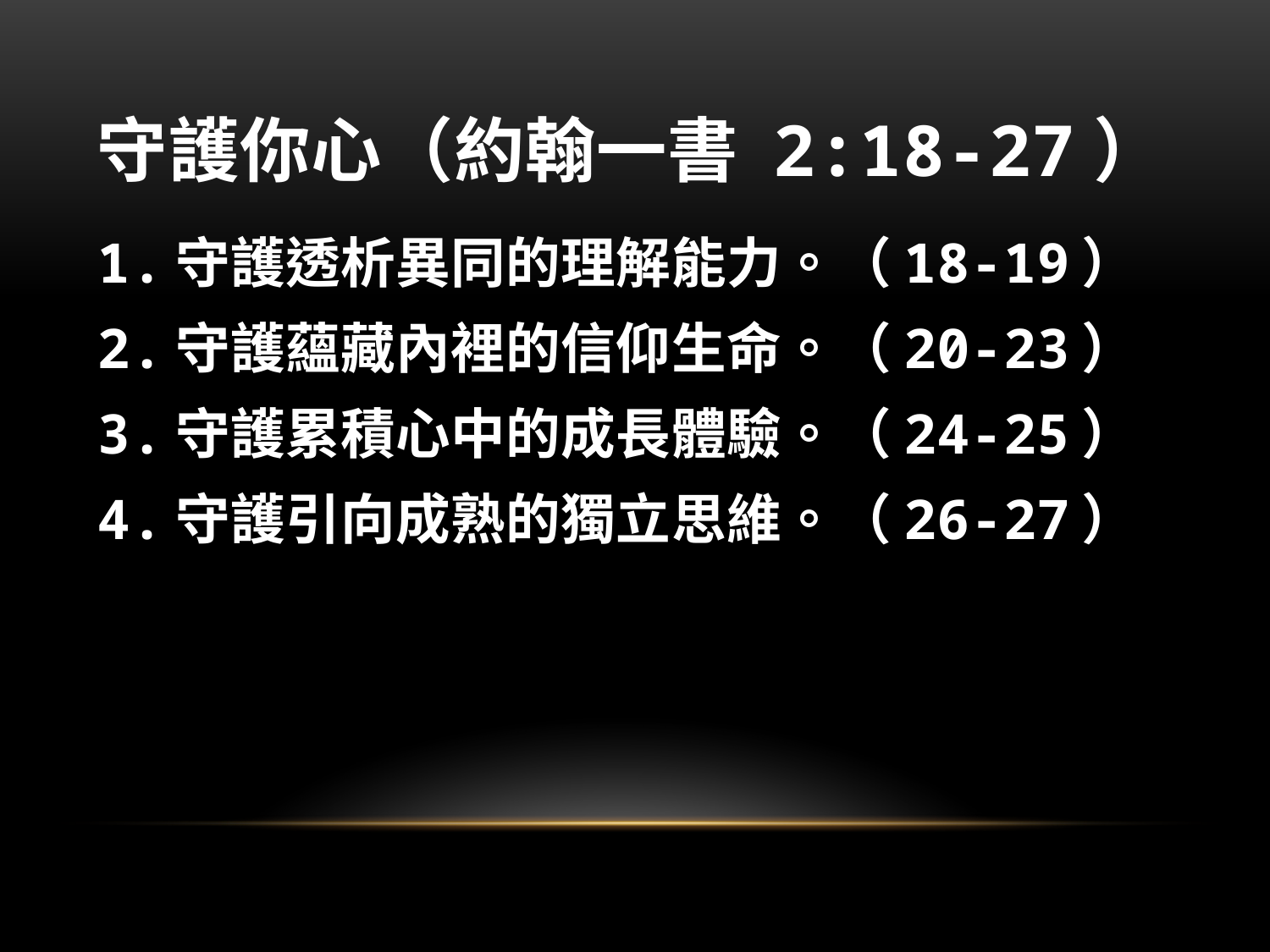

# 守護你心（約翰一書 2:18-27）
1.守護透析異同的理解能力。（18-19）
2.守護蘊藏內裡的信仰生命。（20-23）
3.守護累積心中的成長體驗。（24-25）
4.守護引向成熟的獨立思維。（26-27）